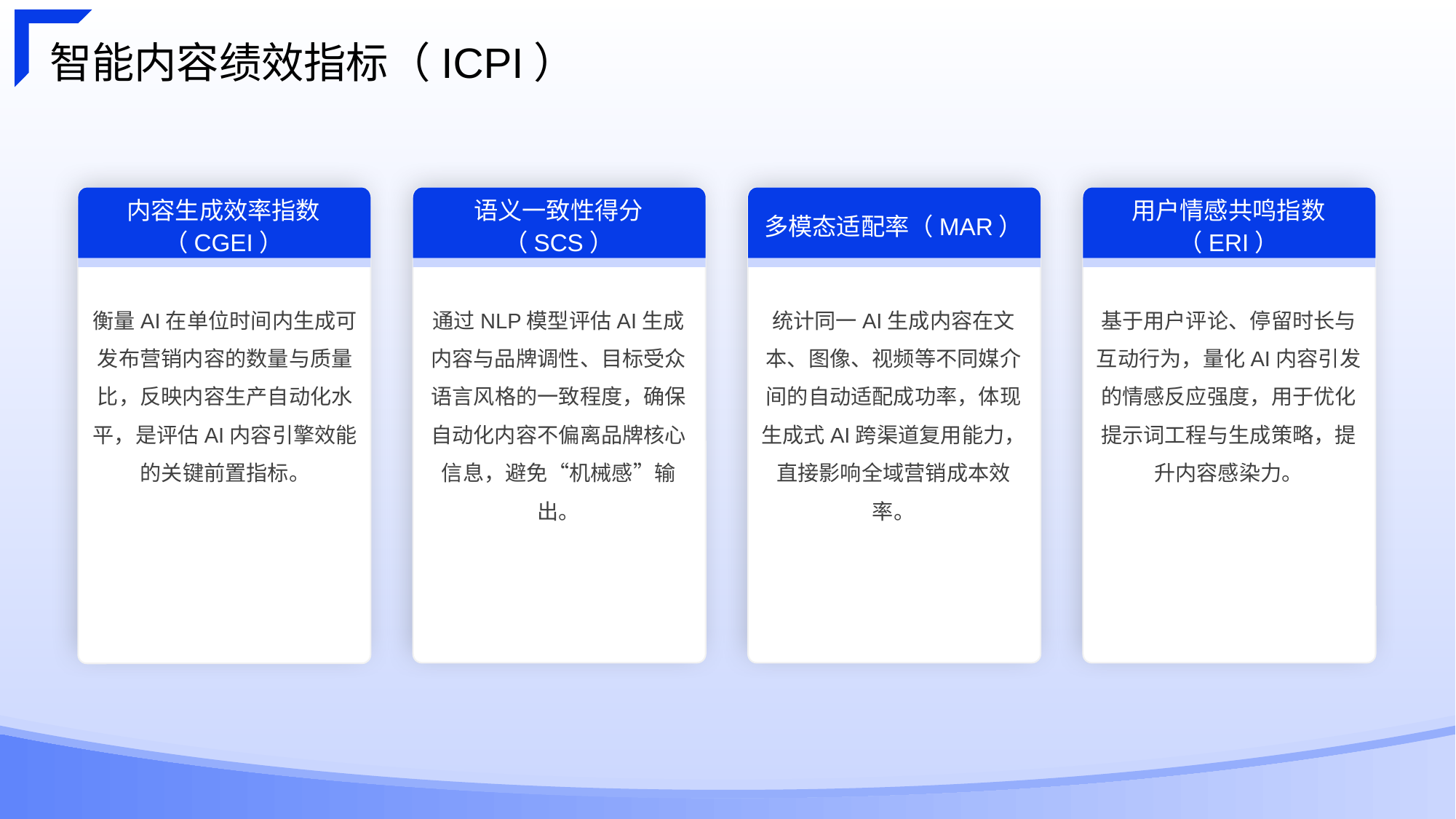

智能内容绩效指标（ICPI）

内容生成效率指数（CGEI）
语义一致性得分（SCS）
多模态适配率（MAR）
用户情感共鸣指数（ERI）

衡量AI在单位时间内生成可发布营销内容的数量与质量比，反映内容生产自动化水平，是评估AI内容引擎效能的关键前置指标。
通过NLP模型评估AI生成内容与品牌调性、目标受众语言风格的一致程度，确保自动化内容不偏离品牌核心信息，避免“机械感”输出。
统计同一AI生成内容在文本、图像、视频等不同媒介间的自动适配成功率，体现生成式AI跨渠道复用能力，直接影响全域营销成本效率。
基于用户评论、停留时长与互动行为，量化AI内容引发的情感反应强度，用于优化提示词工程与生成策略，提升内容感染力。